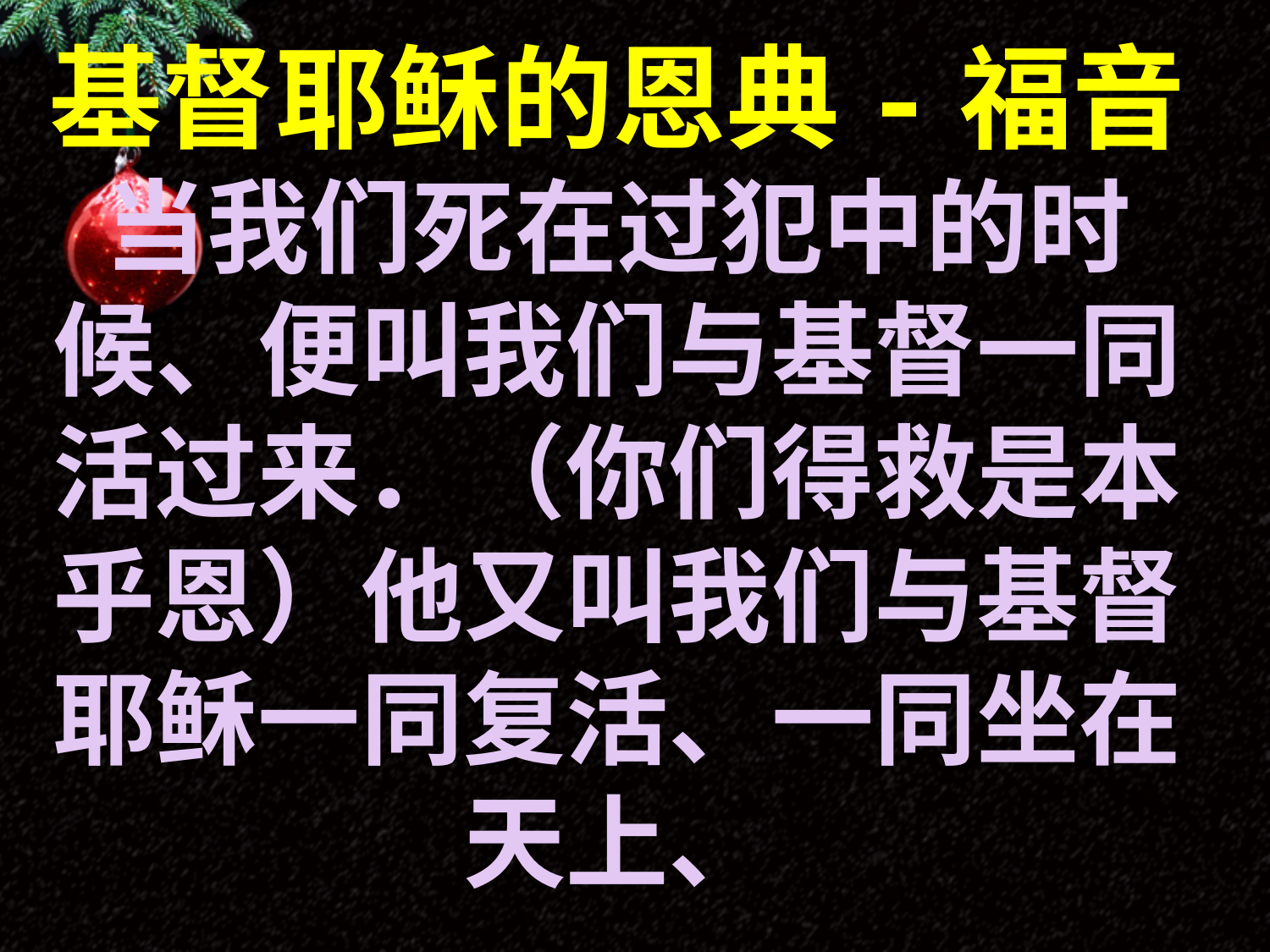

基督耶稣的恩典-福音
当我们死在过犯中的时候、便叫我们与基督一同活过来．（你们得救是本乎恩）他又叫我们与基督耶稣一同复活、一同坐在天上、